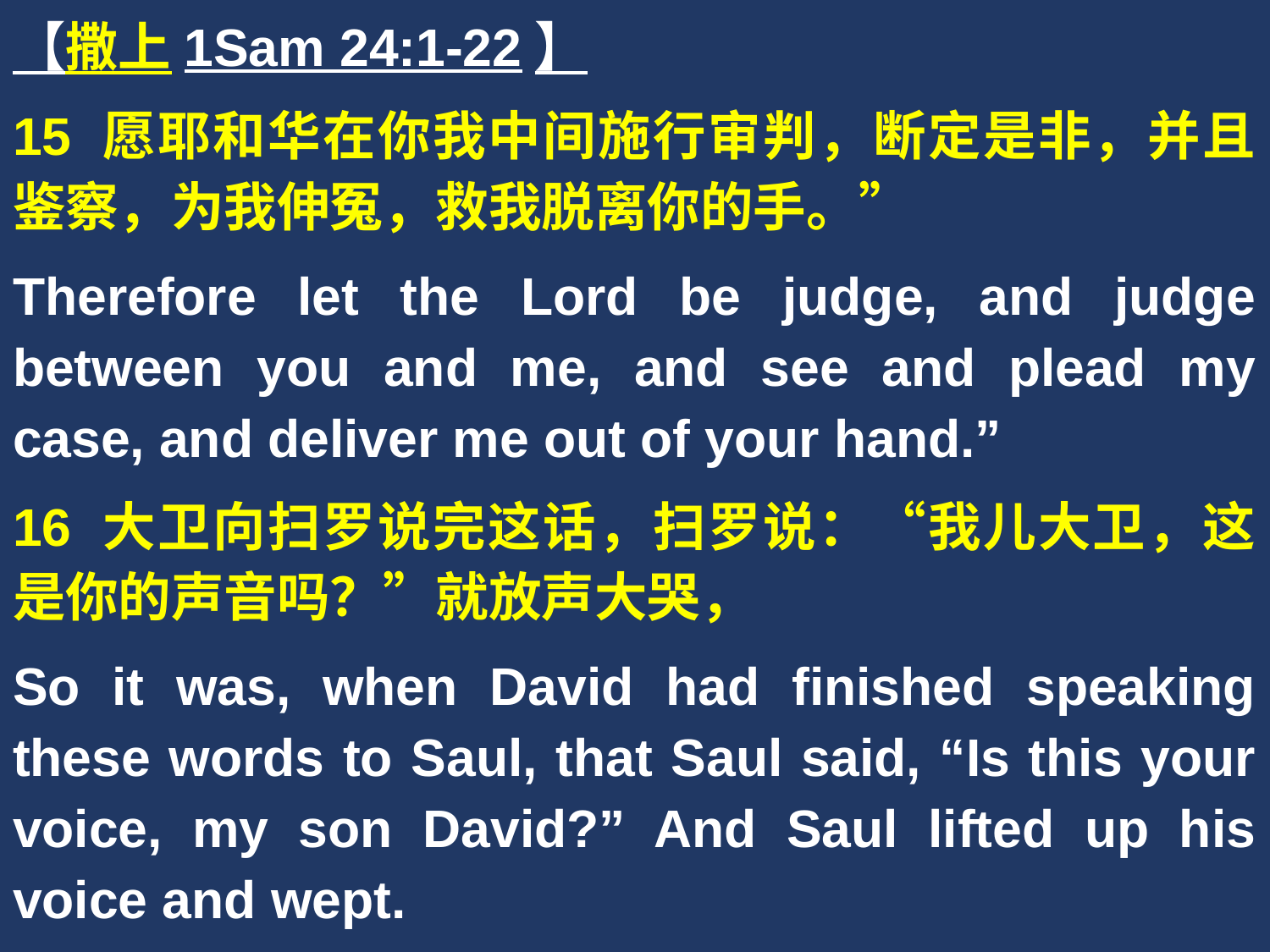

【撒上1Sam 24:1-22】
15 愿耶和华在你我中间施行审判，断定是非，并且鉴察，为我伸冤，救我脱离你的手。”
Therefore let the Lord be judge, and judge between you and me, and see and plead my case, and deliver me out of your hand.”
16 大卫向扫罗说完这话，扫罗说：“我儿大卫，这是你的声音吗？”就放声大哭，
So it was, when David had finished speaking these words to Saul, that Saul said, “Is this your voice, my son David?” And Saul lifted up his voice and wept.